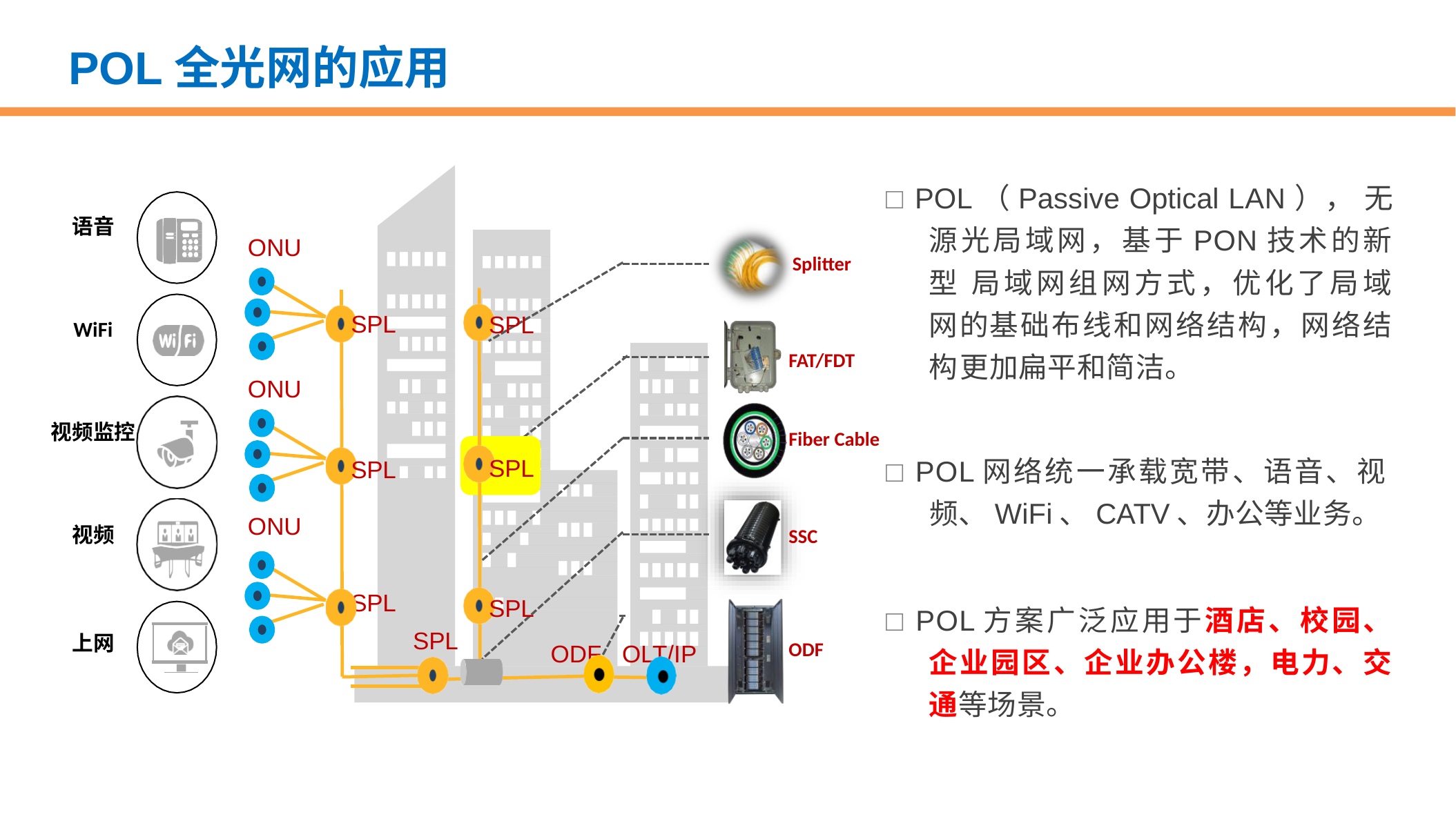

POL全光网的应用

□ POL（Passive Optical LAN）， 无 源光局域网，基于PON技术的新型 局域网组网方式，优化了局域网的基础布线和网络结构，网络结构更加扁平和简洁。

语音

ONU
Splitter

SPL
SPL

WiFi

FAT/FDT

ONU

视频监控
Fiber Cable

□ POL网络统一承载宽带、语音、视 频、WiFi、CATV、办公等业务。

SPL
SPL

ONU
视频
SSC

SPL

ODF	OLT/IP
SPL
□ POL方案广泛应用于酒店、校园、 企业园区、企业办公楼，电力、交 通等场景。

SPL

上网

ODF